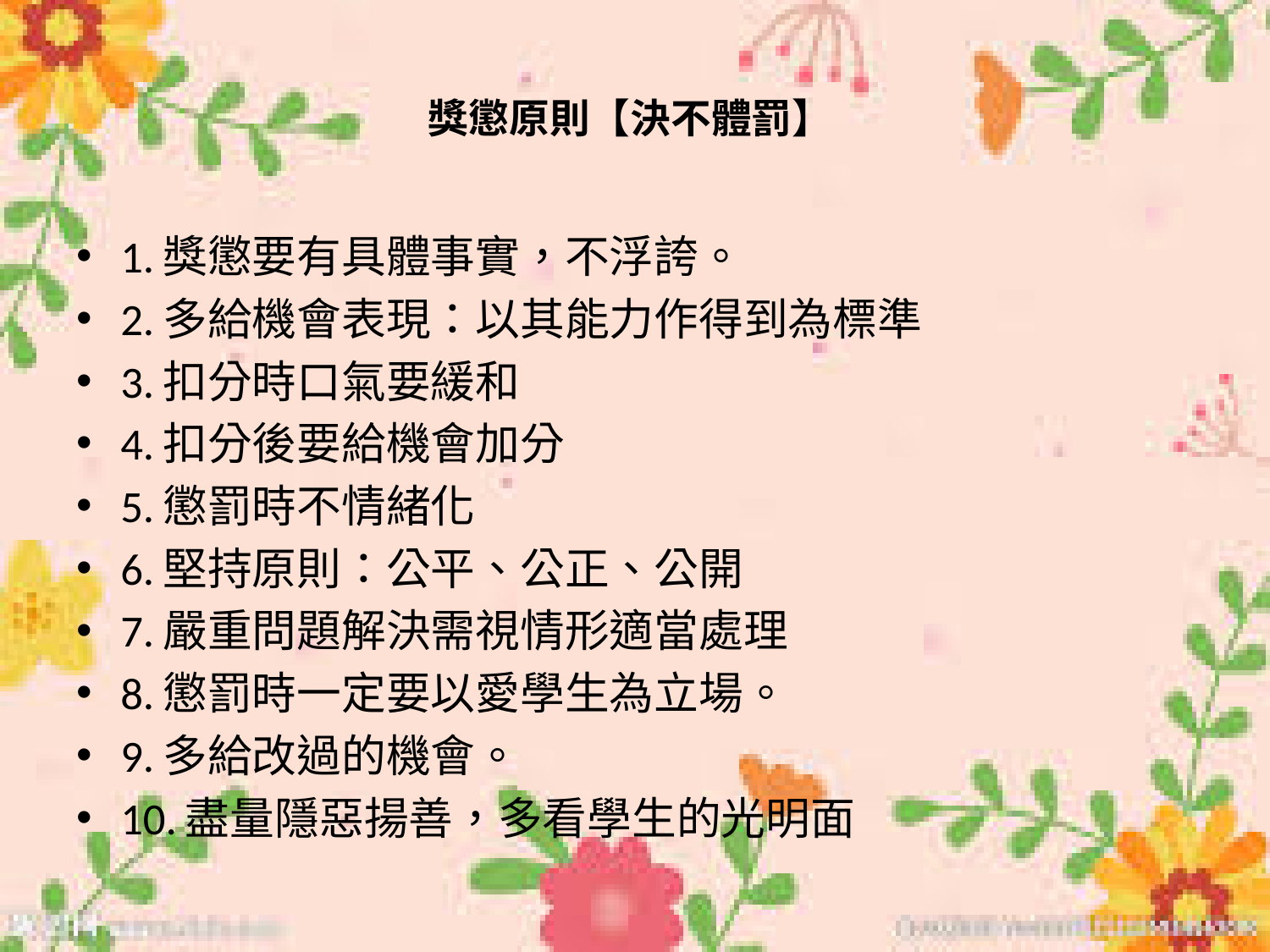

# 獎懲原則【決不體罰】
1.獎懲要有具體事實，不浮誇。
2.多給機會表現：以其能力作得到為標準
3.扣分時口氣要緩和
4.扣分後要給機會加分
5.懲罰時不情緒化
6.堅持原則：公平、公正、公開
7.嚴重問題解決需視情形適當處理
8.懲罰時一定要以愛學生為立場。
9.多給改過的機會。
10.盡量隱惡揚善，多看學生的光明面